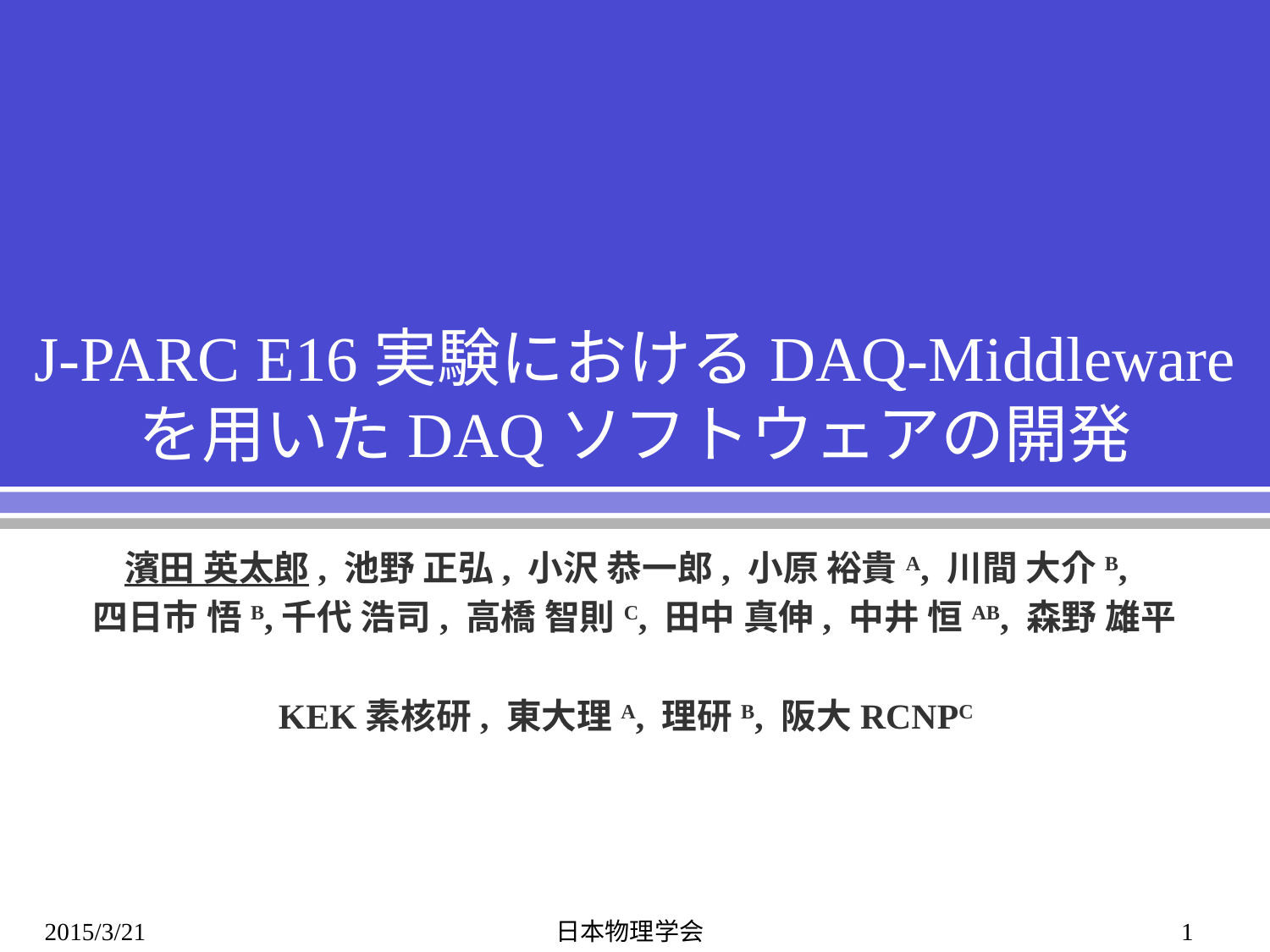

# J-PARC E16実験におけるDAQ-Middleware を用いたDAQソフトウェアの開発
濱田 英太郎, 池野 正弘, 小沢 恭一郎, 小原 裕貴A, 川間 大介B,
 四日市 悟B,千代 浩司, 高橋 智則C, 田中 真伸, 中井 恒AB, 森野 雄平

KEK素核研, 東大理A, 理研B, 阪大RCNPC

2015/3/21
日本物理学会
1